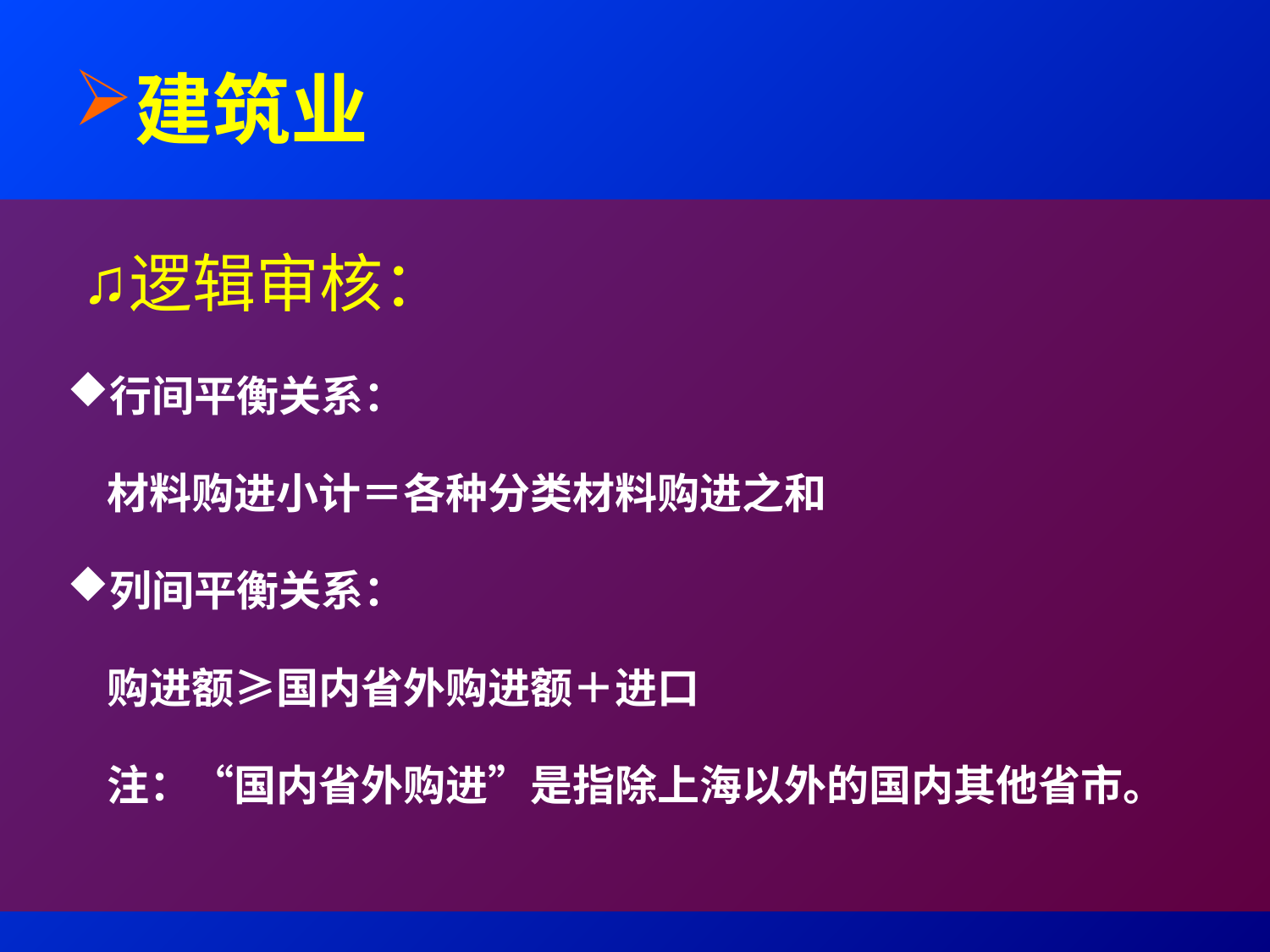

建筑业

逻辑审核：
行间平衡关系：
材料购进小计＝各种分类材料购进之和
列间平衡关系：
购进额≥国内省外购进额＋进口
注：“国内省外购进”是指除上海以外的国内其他省市。